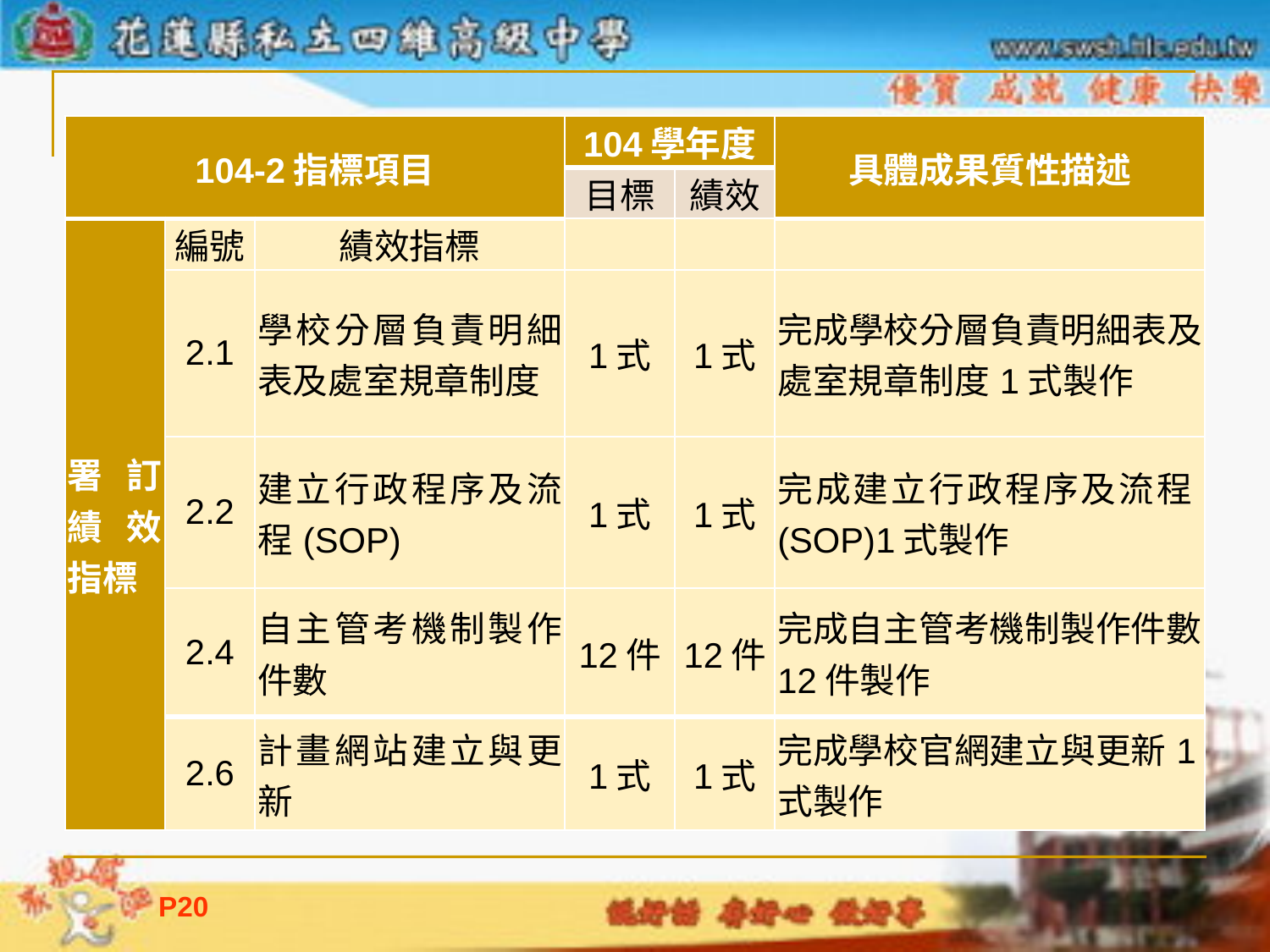

| 104-2指標項目 |  |  | 104學年度 |  | 具體成果質性描述 |
| --- | --- | --- | --- | --- | --- |
|  |  |  | 目標 | 績效 |  |
| 署訂績效指標 | 編號 | 績效指標 |  |  |  |
|  | 2.1 | 學校分層負責明細表及處室規章制度 | 1式 | 1式 | 完成學校分層負責明細表及處室規章制度1式製作 |
|  | 2.2 | 建立行政程序及流程(SOP) | 1式 | 1式 | 完成建立行政程序及流程(SOP)1式製作 |
|  | 2.4 | 自主管考機制製作件數 | 12件 | 12件 | 完成自主管考機制製作件數12件製作 |
|  | 2.6 | 計畫網站建立與更新 | 1式 | 1式 | 完成學校官網建立與更新1式製作 |

P20